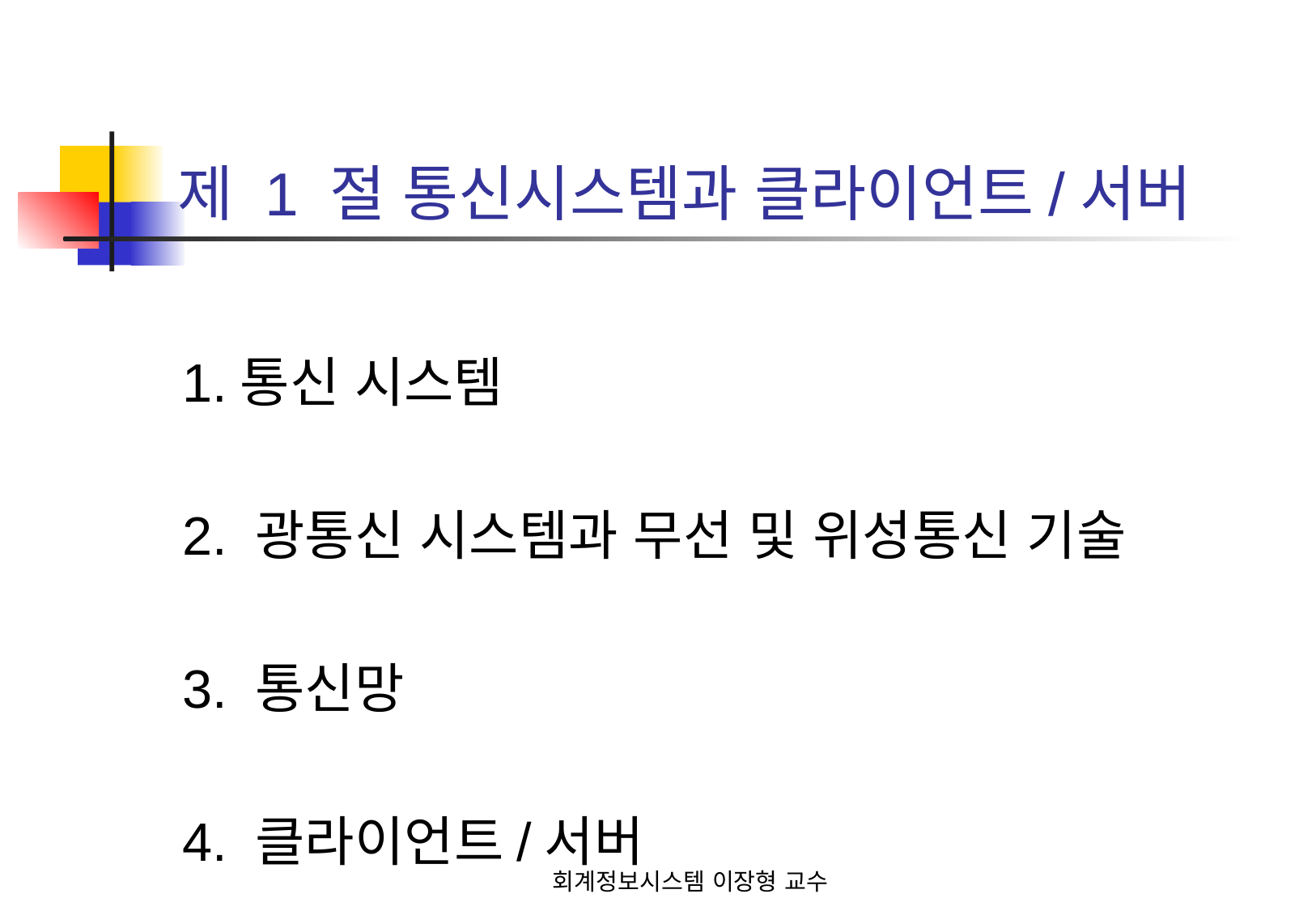

# 제 1 절 통신시스템과 클라이언트/서버
1.통신 시스템
2. 광통신 시스템과 무선 및 위성통신 기술
3. 통신망
4. 클라이언트/서버
회계정보시스템 이장형 교수